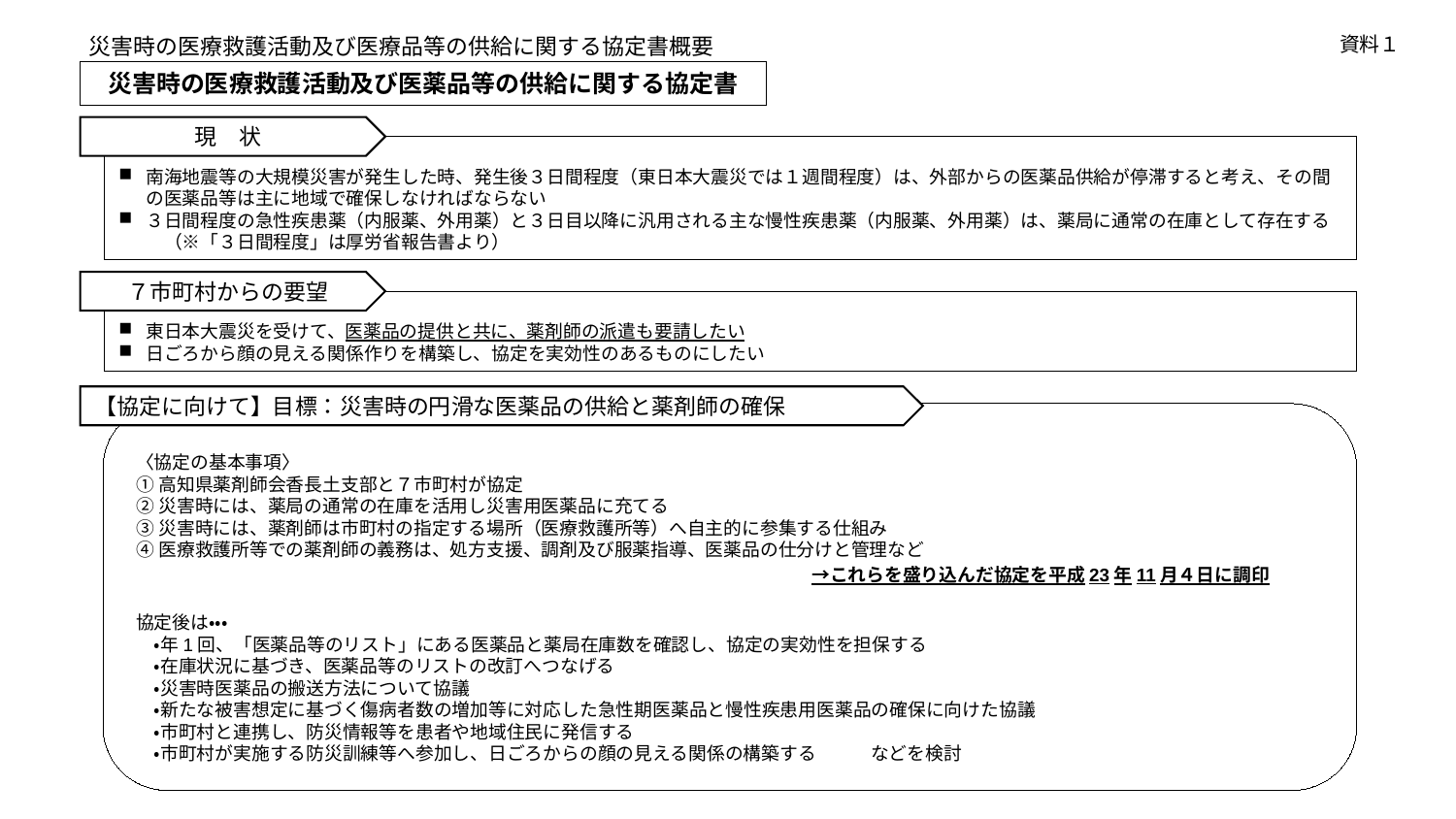

災害時の医療救護活動及び医療品等の供給に関する協定書概要
資料１
災害時の医療救護活動及び医薬品等の供給に関する協定書
現　状

南海地震等の大規模災害が発生した時、発生後３日間程度（東日本大震災では１週間程度）は、外部からの医薬品供給が停滞すると考え、その間の医薬品等は主に地域で確保しなければならない
３日間程度の急性疾患薬（内服薬、外用薬）と３日目以降に汎用される主な慢性疾患薬（内服薬、外用薬）は、薬局に通常の在庫として存在する　（※「３日間程度」は厚労省報告書より）
７市町村からの要望

東日本大震災を受けて、医薬品の提供と共に、薬剤師の派遣も要請したい
日ごろから顔の見える関係作りを構築し、協定を実効性のあるものにしたい
【協定に向けて】目標：災害時の円滑な医薬品の供給と薬剤師の確保

〈協定の基本事項〉
①高知県薬剤師会香長土支部と７市町村が協定
②災害時には、薬局の通常の在庫を活用し災害用医薬品に充てる
③災害時には、薬剤師は市町村の指定する場所（医療救護所等）へ自主的に参集する仕組み
④医療救護所等での薬剤師の義務は、処方支援、調剤及び服薬指導、医薬品の仕分けと管理など
　　　　　　　　　　　　　　　　　　　　　　　　　　　　　　　　→これらを盛り込んだ協定を平成23年11月４日に調印

協定後は・・・
　・年1回、「医薬品等のリスト」にある医薬品と薬局在庫数を確認し、協定の実効性を担保する
　・在庫状況に基づき、医薬品等のリストの改訂へつなげる
　・災害時医薬品の搬送方法について協議
　・新たな被害想定に基づく傷病者数の増加等に対応した急性期医薬品と慢性疾患用医薬品の確保に向けた協議
　・市町村と連携し、防災情報等を患者や地域住民に発信する
　・市町村が実施する防災訓練等へ参加し、日ごろからの顔の見える関係の構築する　　　などを検討